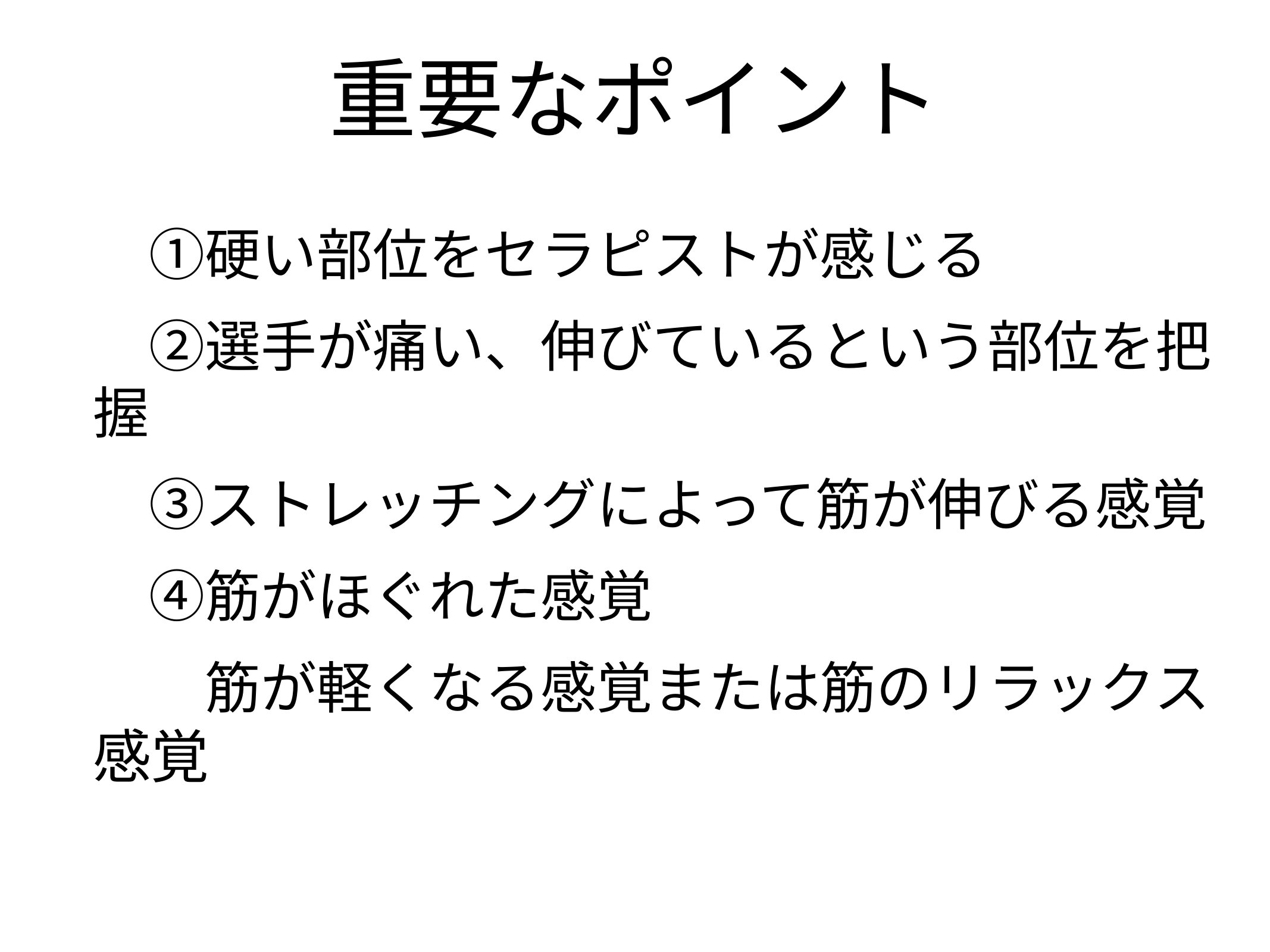

# 重要なポイント
　①硬い部位をセラピストが感じる
　②選手が痛い、伸びているという部位を把握
　③ストレッチングによって筋が伸びる感覚
　④筋がほぐれた感覚
　　筋が軽くなる感覚または筋のリラックス感覚